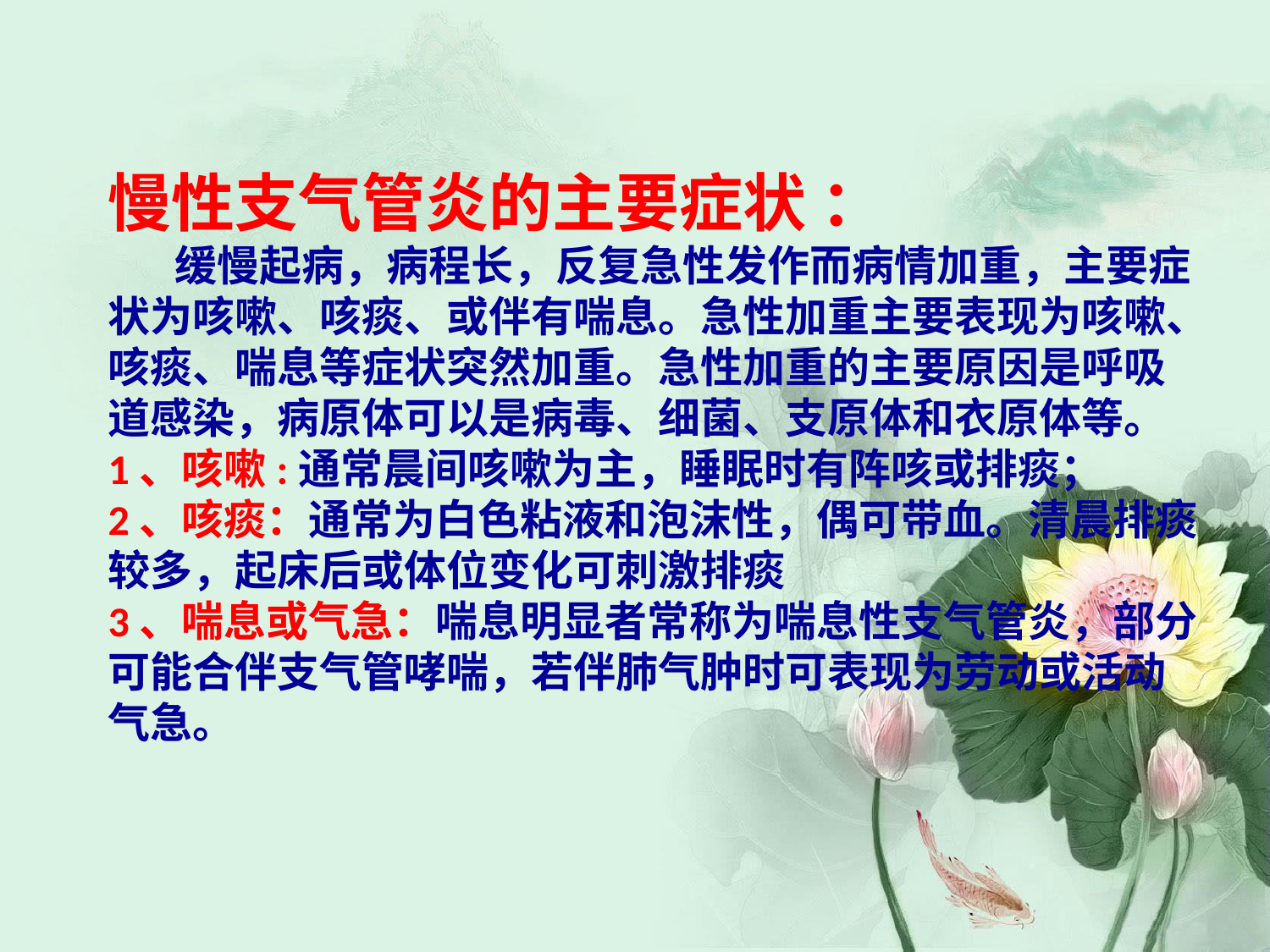

# 慢性支气管炎的主要症状 ： 缓慢起病，病程长，反复急性发作而病情加重，主要症状为咳嗽、咳痰、或伴有喘息。急性加重主要表现为咳嗽、咳痰、喘息等症状突然加重。急性加重的主要原因是呼吸道感染，病原体可以是病毒、细菌、支原体和衣原体等。 1、咳嗽:通常晨间咳嗽为主，睡眠时有阵咳或排痰； 2、咳痰：通常为白色粘液和泡沫性，偶可带血。清晨排痰较多，起床后或体位变化可刺激排痰 3、喘息或气急：喘息明显者常称为喘息性支气管炎，部分可能合伴支气管哮喘，若伴肺气肿时可表现为劳动或活动气急。